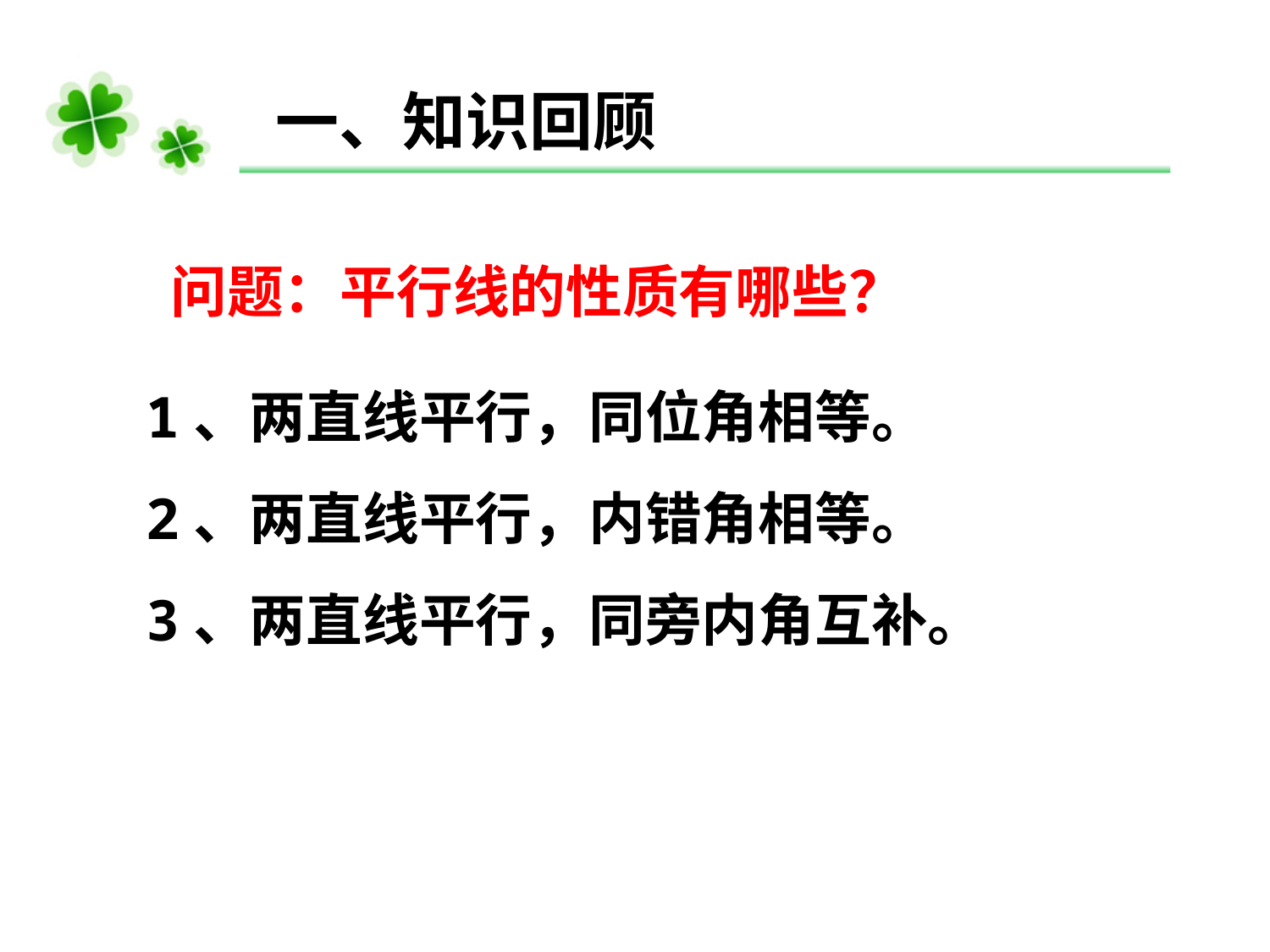

一、知识回顾
问题：平行线的性质有哪些？
1、两直线平行，同位角相等。
2、两直线平行，内错角相等。
3、两直线平行，同旁内角互补。